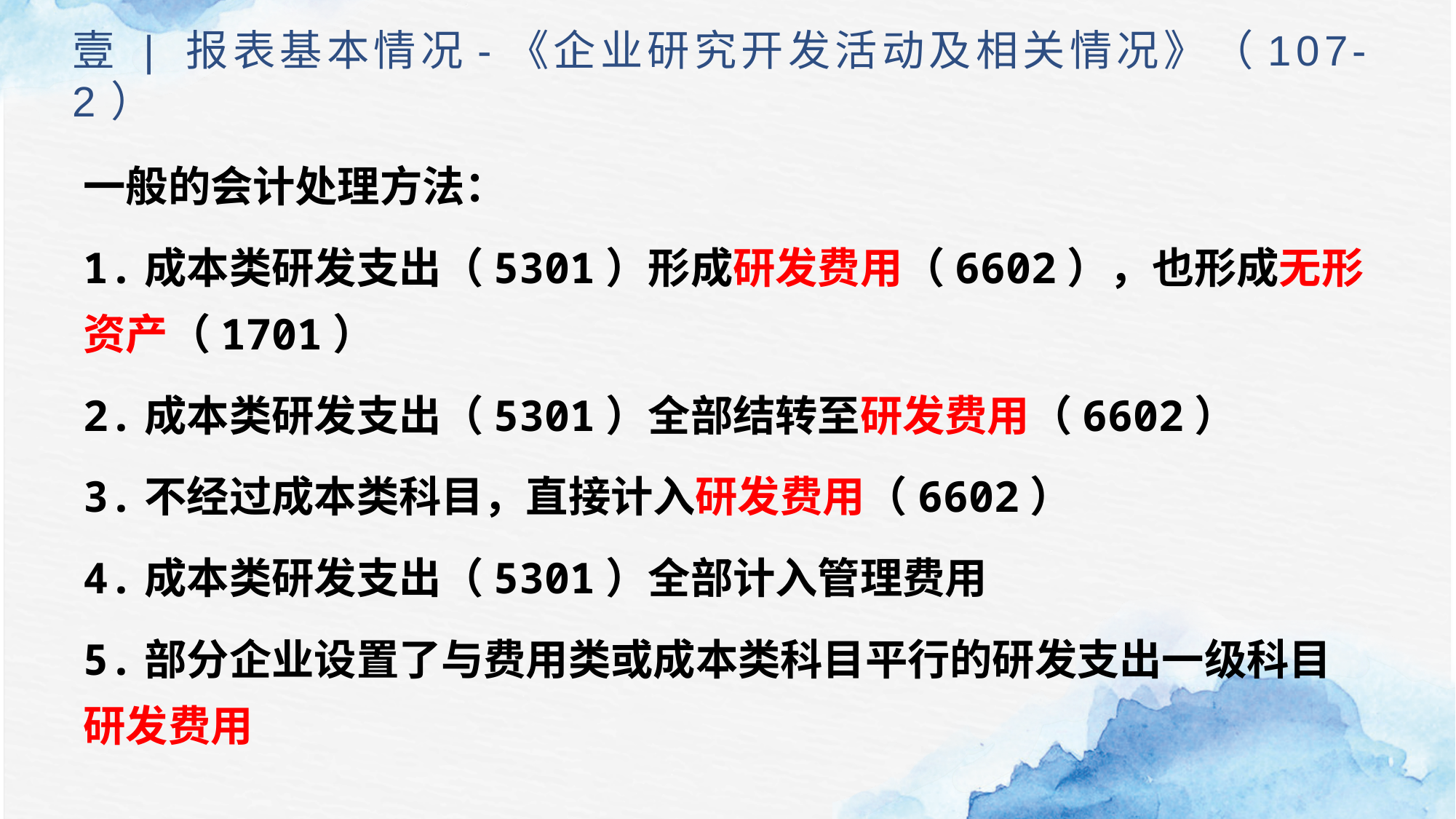

# 壹 | 报表基本情况-《企业研究开发活动及相关情况》（107-2）
一般的会计处理方法：
1.成本类研发支出（5301）形成研发费用（6602），也形成无形资产（1701）
2.成本类研发支出（5301）全部结转至研发费用（6602）
3.不经过成本类科目，直接计入研发费用（6602）
4.成本类研发支出（5301）全部计入管理费用
5.部分企业设置了与费用类或成本类科目平行的研发支出一级科目研发费用